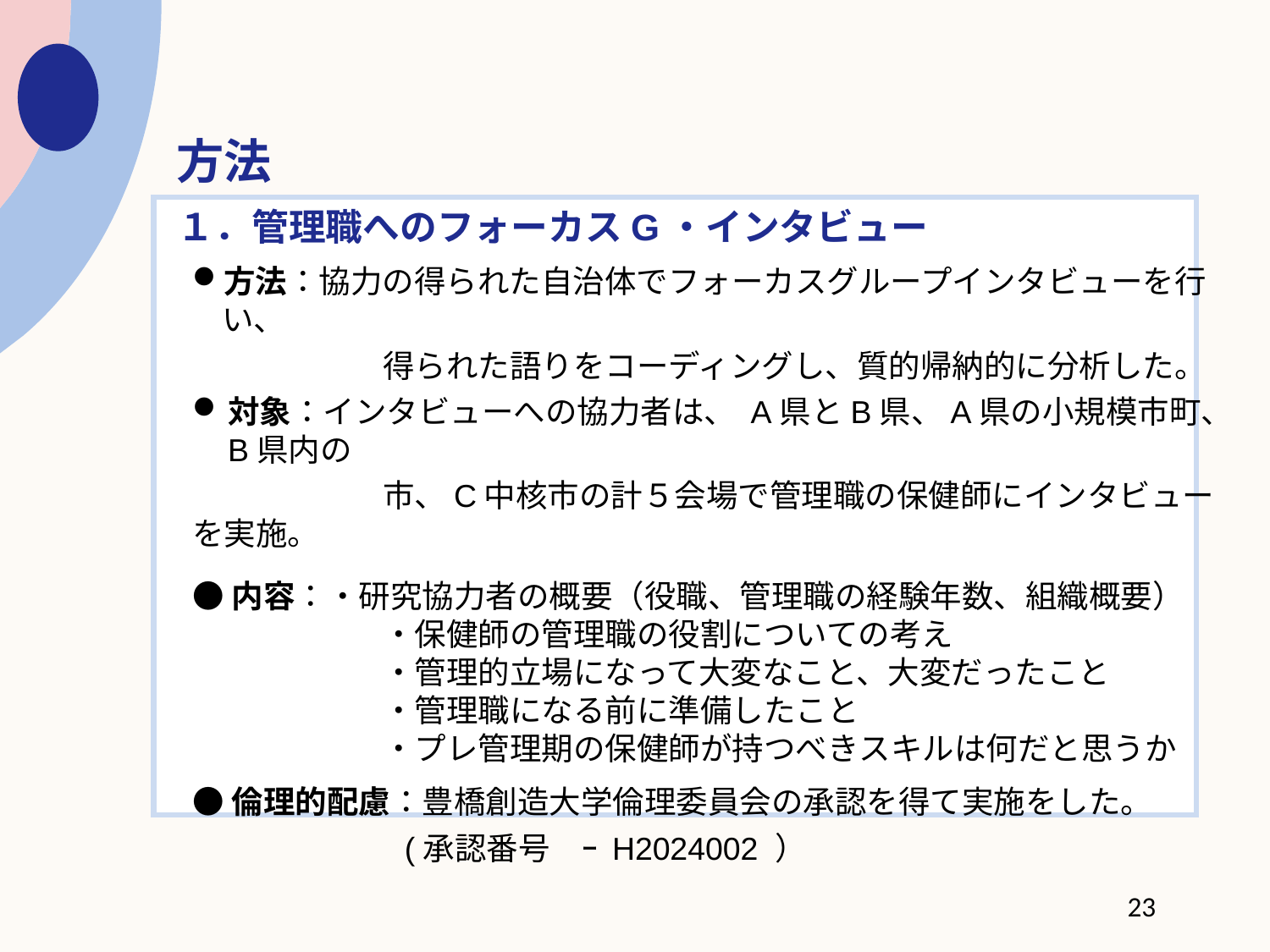

方法

　１．管理職へのフォーカスG・インタビュー

方法：協力の得られた自治体でフォーカスグループインタビューを行い、
　　　　　　得られた語りをコーディングし、質的帰納的に分析した。
対象：インタビューへの協力者は、 A県とB県、A県の小規模市町、B県内の
　　　　　　市、C中核市の計５会場で管理職の保健師にインタビューを実施。
●内容：・研究協力者の概要（役職、管理職の経験年数、組織概要）
　　　　　　・保健師の管理職の役割についての考え
　　　　　　・管理的立場になって大変なこと、大変だったこと
　　　　　　・管理職になる前に準備したこと
　　　　　　・プレ管理期の保健師が持つべきスキルは何だと思うか
●倫理的配慮：豊橋創造大学倫理委員会の承認を得て実施をした。
　　　　　  　(承認番号　ｰ H2024002 ）

23